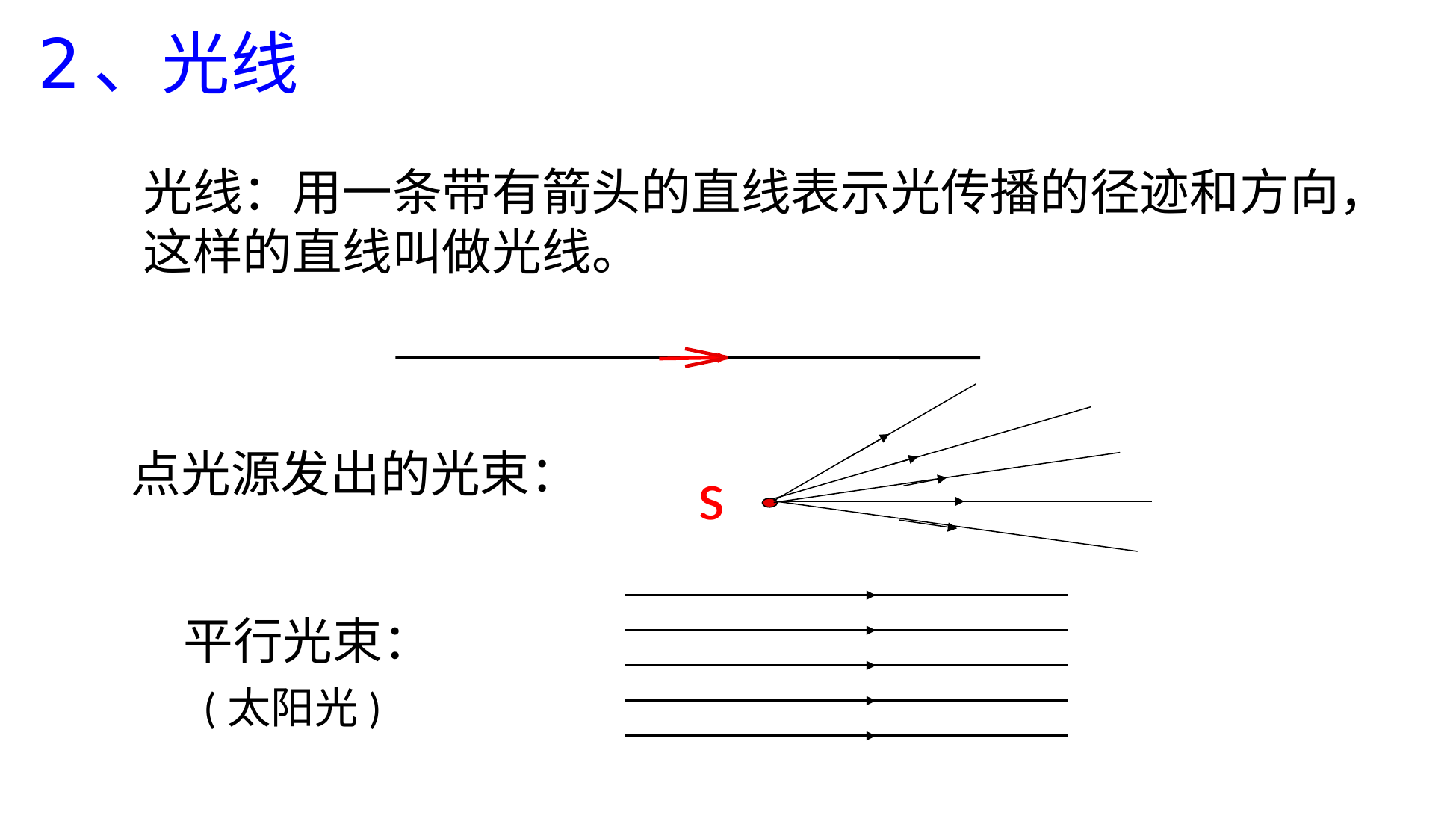

2、光线

光线：用一条带有箭头的直线表示光传播的径迹和方向，这样的直线叫做光线。
点光源发出的光束：
s

平行光束：
(太阳光)